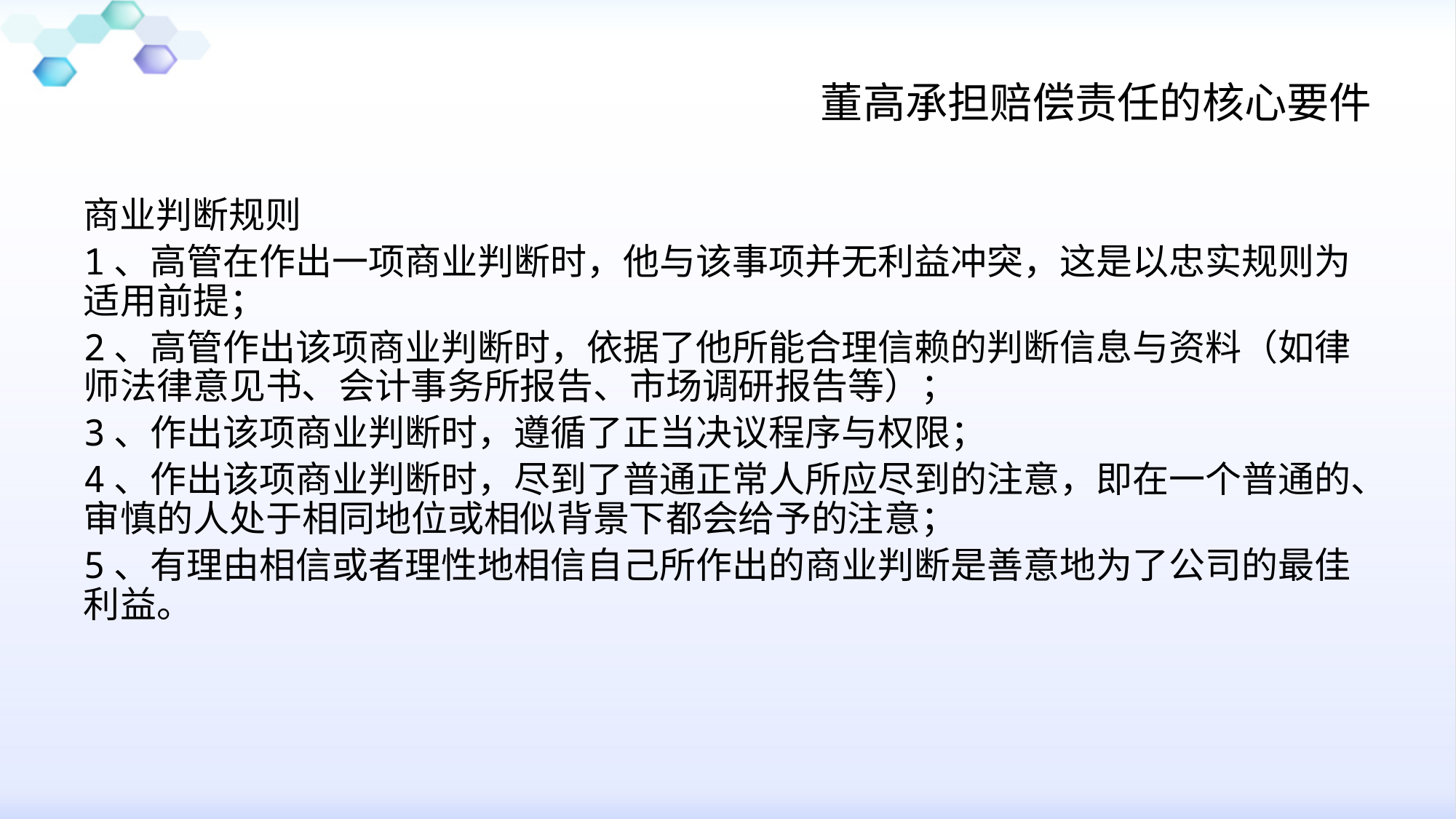

# 董高承担赔偿责任的核心要件
商业判断规则
1、高管在作出一项商业判断时，他与该事项并无利益冲突，这是以忠实规则为适用前提；
2、高管作出该项商业判断时，依据了他所能合理信赖的判断信息与资料（如律师法律意见书、会计事务所报告、市场调研报告等）；
3、作出该项商业判断时，遵循了正当决议程序与权限；
4、作出该项商业判断时，尽到了普通正常人所应尽到的注意，即在一个普通的、审慎的人处于相同地位或相似背景下都会给予的注意；
5、有理由相信或者理性地相信自己所作出的商业判断是善意地为了公司的最佳利益。